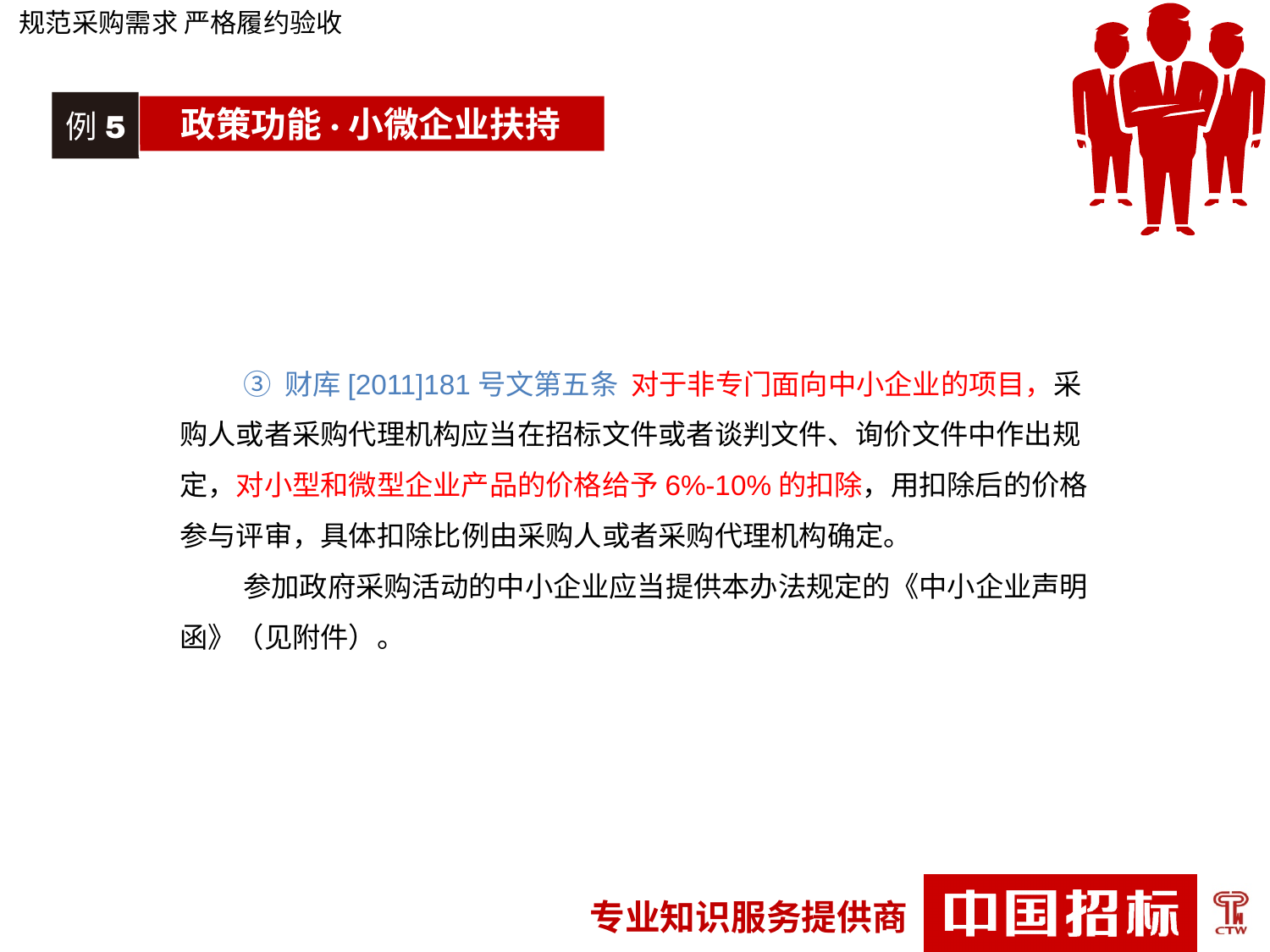

规范采购需求 严格履约验收

例5
政策功能·小微企业扶持
③ 财库[2011]181号文第五条  对于非专门面向中小企业的项目，采购人或者采购代理机构应当在招标文件或者谈判文件、询价文件中作出规定，对小型和微型企业产品的价格给予6%-10%的扣除，用扣除后的价格参与评审，具体扣除比例由采购人或者采购代理机构确定。
参加政府采购活动的中小企业应当提供本办法规定的《中小企业声明函》（见附件）。